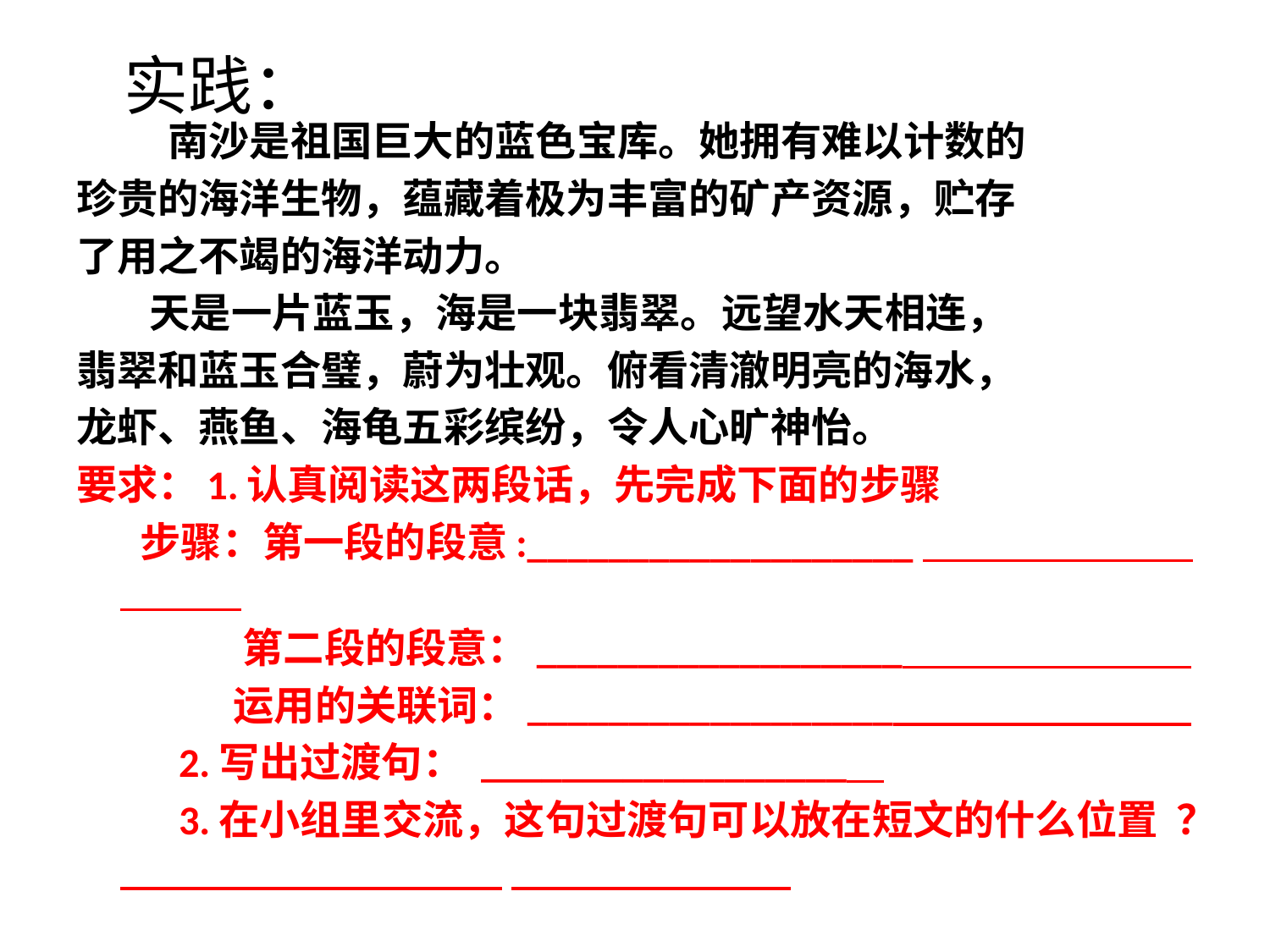

# 实践：
         南沙是祖国巨大的蓝色宝库。她拥有难以计数的
珍贵的海洋生物，蕴藏着极为丰富的矿产资源，贮存
了用之不竭的海洋动力。
       天是一片蓝玉，海是一块翡翠。远望水天相连，
翡翠和蓝玉合璧，蔚为壮观。俯看清澈明亮的海水，
龙虾、燕鱼、海龟五彩缤纷，令人心旷神怡。
要求：1.认真阅读这两段话，先完成下面的步骤
      步骤：第一段的段意:___________________
                 第二段的段意：__________________
                运用的关联词：__________________
           2.写出过渡句： __________________
           3.在小组里交流，这句过渡句可以放在短文的什么位置  ？